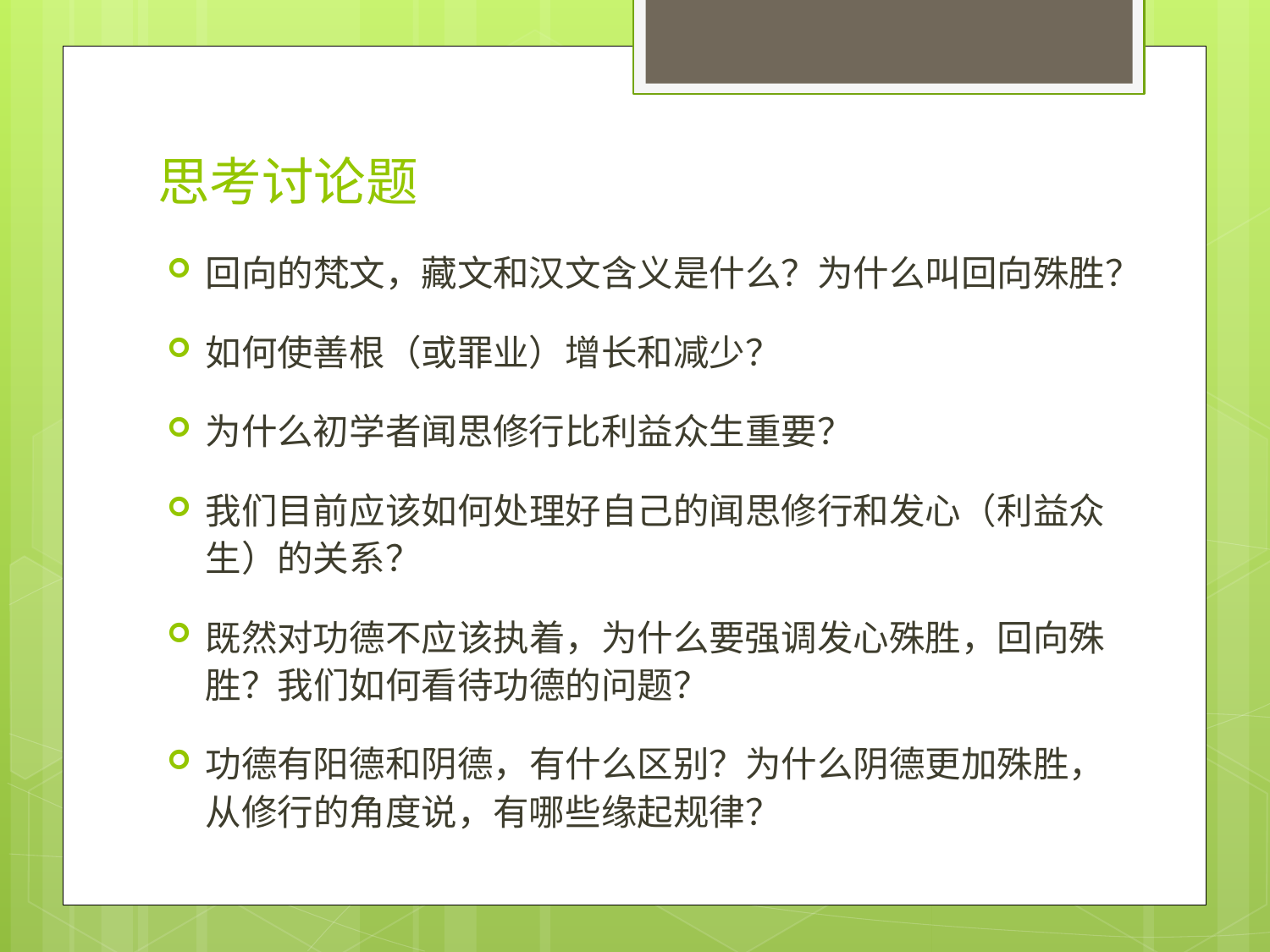

# 思考讨论题
回向的梵文，藏文和汉文含义是什么？为什么叫回向殊胜？

如何使善根（或罪业）增长和减少？

为什么初学者闻思修行比利益众生重要？

我们目前应该如何处理好自己的闻思修行和发心（利益众生）的关系？

既然对功德不应该执着，为什么要强调发心殊胜，回向殊胜？我们如何看待功德的问题？

功德有阳德和阴德，有什么区别？为什么阴德更加殊胜，从修行的角度说，有哪些缘起规律？